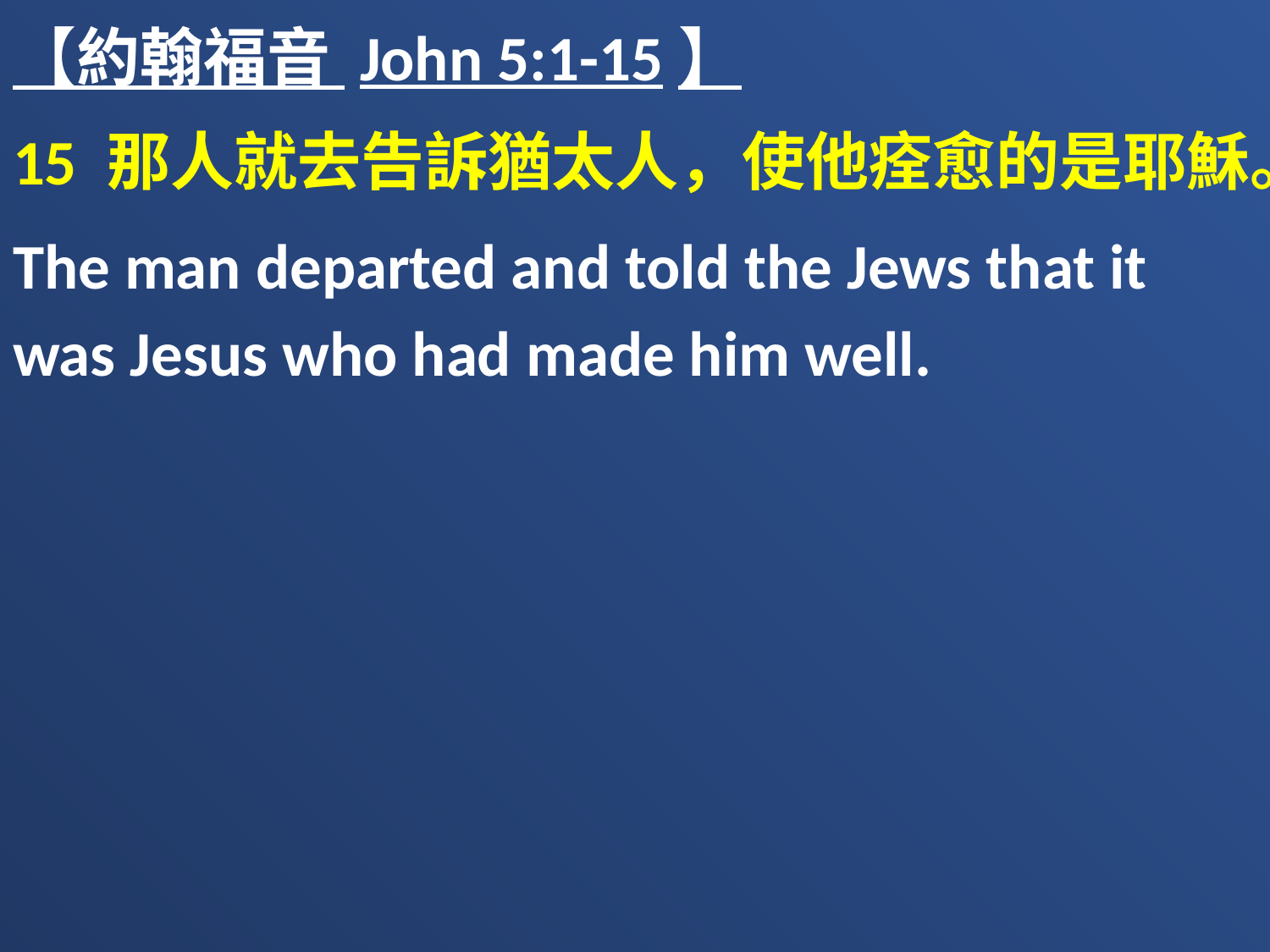

【約翰福音 John 5:1-15】
15 那人就去告訴猶太人，使他痊愈的是耶穌。
The man departed and told the Jews that it was Jesus who had made him well.